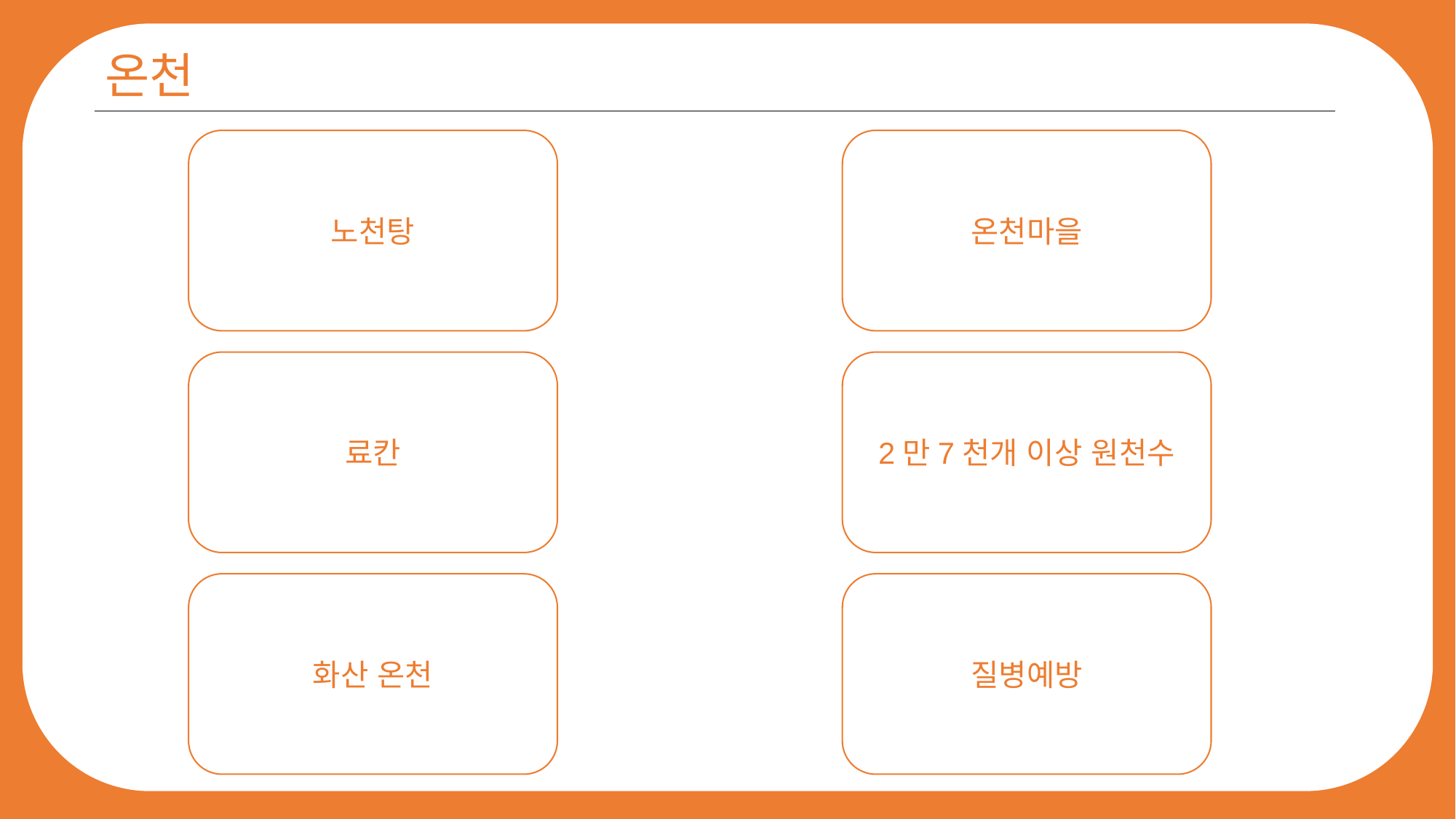

온천
노천탕
온천마을
료칸
2만7천개 이상 원천수
화산 온천
질병예방